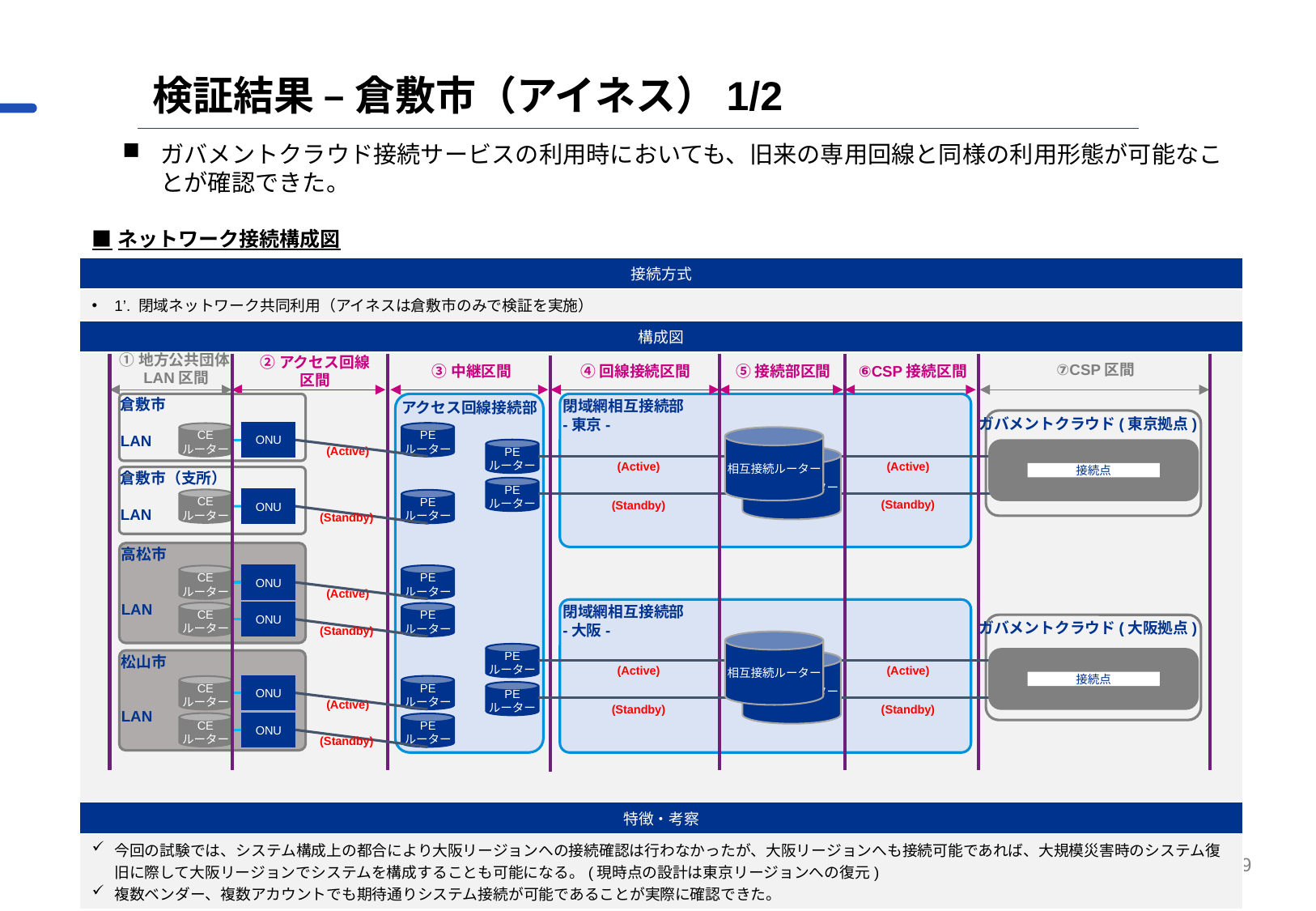

検証結果 – 倉敷市（アイネス）1/2
ガバメントクラウド接続サービスの利用時においても、旧来の専用回線と同様の利用形態が可能なことが確認できた。
| ■ネットワーク接続構成図 |
| --- |
| 接続方式 |
| 1’. 閉域ネットワーク共同利用（アイネスは倉敷市のみで検証を実施） |
| 構成図 |
|  |
| 特徴・考察 |
| 今回の試験では、システム構成上の都合により大阪リージョンへの接続確認は行わなかったが、大阪リージョンへも接続可能であれば、大規模災害時のシステム復旧に際して大阪リージョンでシステムを構成することも可能になる。(現時点の設計は東京リージョンへの復元) 複数ベンダー、複数アカウントでも期待通りシステム接続が可能であることが実際に確認できた。 |
①地方公共団体LAN区間
⑦CSP区間
②アクセス回線
区間
③中継区間
④回線接続区間
⑤接続部区間
⑥CSP接続区間
アクセス回線接続部
閉域網相互接続部
-東京-
倉敷市
LAN
ガバメントクラウド(東京拠点)
PE
ルーター
CE
ルーター
ONU
相互接続ルーター

PE
ルーター
(Active)
相互接続ルーター
(Active)
(Active)
接続点
倉敷市（支所）
LAN
PE
ルーター
CE
ルーター
ONU
PE
ルーター
(Standby)
(Standby)
(Standby)
高松市

LAN
PE
ルーター
CE
ルーター
ONU
(Active)
閉域網相互接続部
-大阪-
CE
ルーター
ONU
PE
ルーター
ガバメントクラウド(大阪拠点)
(Standby)
相互接続ルーター
PE
ルーター

相互接続ルーター
松山市

LAN
(Active)
(Active)
接続点
PE
ルーター
CE
ルーター
ONU
PE
ルーター
(Active)
(Standby)
(Standby)
CE
ルーター
ONU
PE
ルーター
(Standby)
29